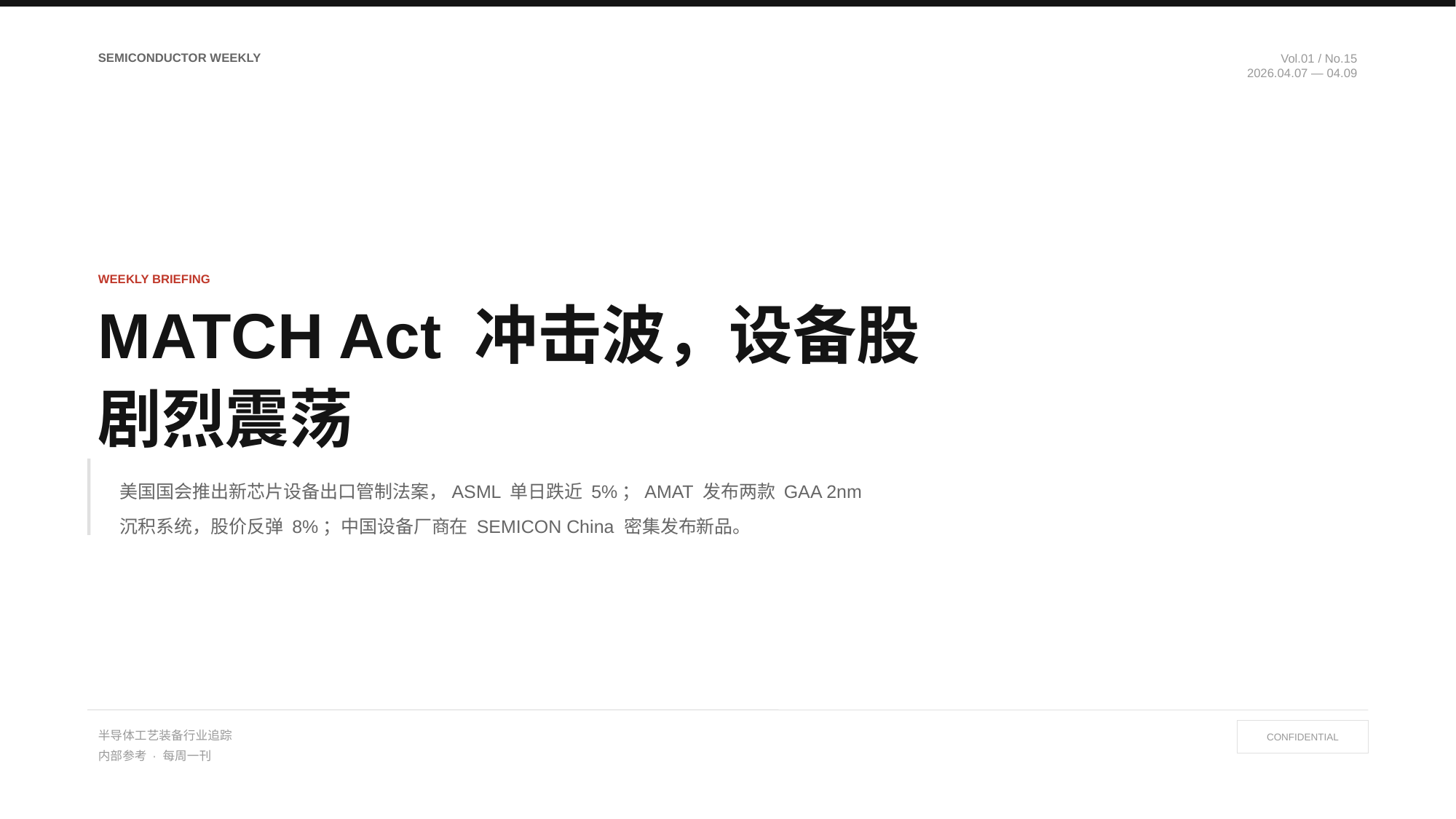

SEMICONDUCTOR WEEKLY
Vol.01 / No.15
2026.04.07 — 04.09
WEEKLY BRIEFING
MATCH Act 冲击波，设备股剧烈震荡

美国国会推出新芯片设备出口管制法案，ASML 单日跌近 5%；AMAT 发布两款 GAA 2nm 沉积系统，股价反弹 8%；中国设备厂商在 SEMICON China 密集发布新品。

半导体工艺装备行业追踪
内部参考 · 每周一刊

CONFIDENTIAL